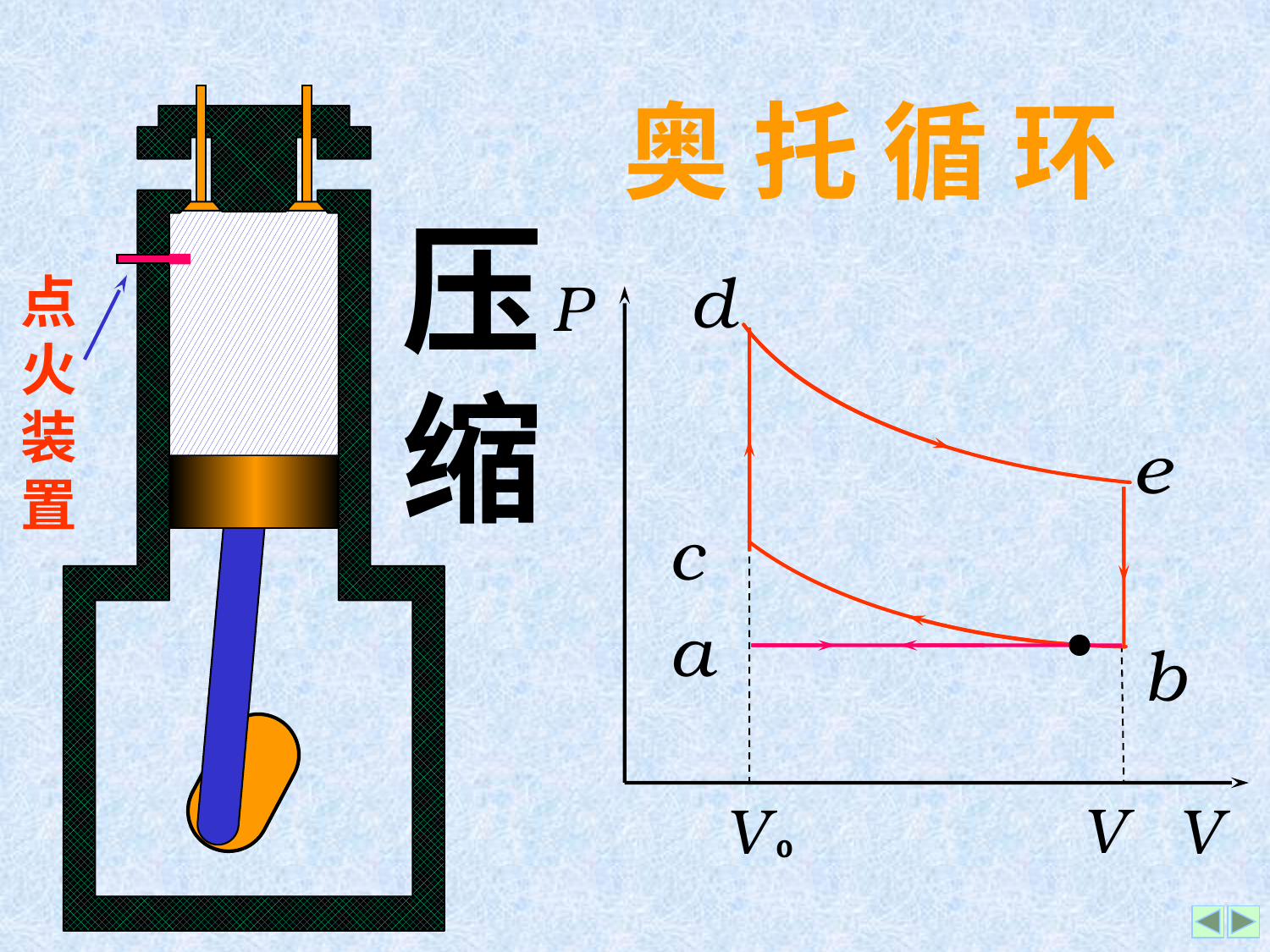

奥 托 循 环

压
缩

d

点
火
装
置
P

e

c

a
b

V
V
V
0